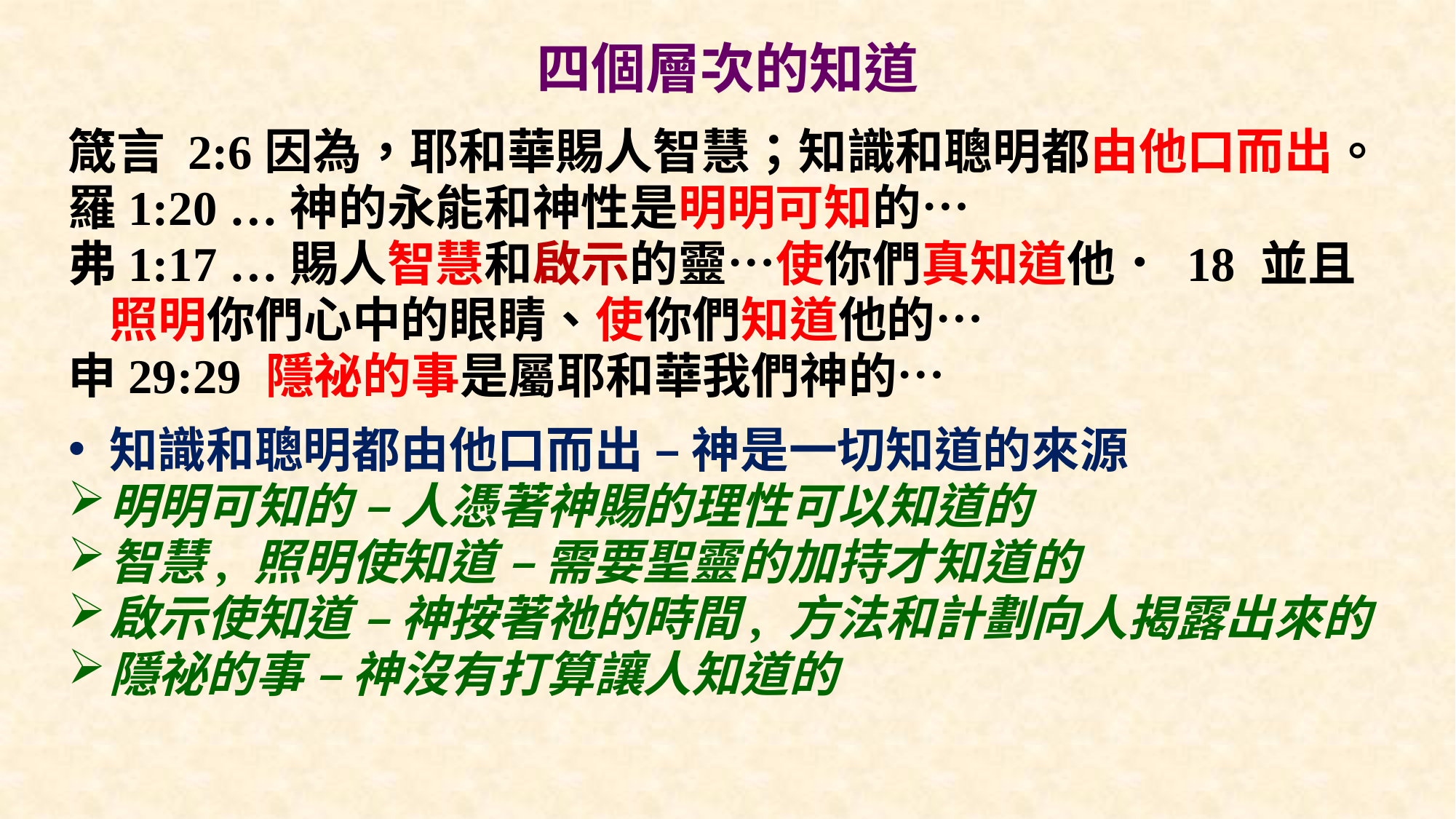

# 四個層次的知道
箴言 2:6因為，耶和華賜人智慧；知識和聰明都由他口而出。
羅1:20 …神的永能和神性是明明可知的…
弗1:17 …賜人智慧和啟示的靈…使你們真知道他． 18 並且照明你們心中的眼睛、使你們知道他的…
申29:29 隱祕的事是屬耶和華我們神的…
知識和聰明都由他口而出 – 神是一切知道的來源
明明可知的 – 人憑著神賜的理性可以知道的
智慧, 照明使知道 – 需要聖靈的加持才知道的
啟示使知道 – 神按著祂的時間, 方法和計劃向人揭露出來的
隱祕的事 – 神沒有打算讓人知道的